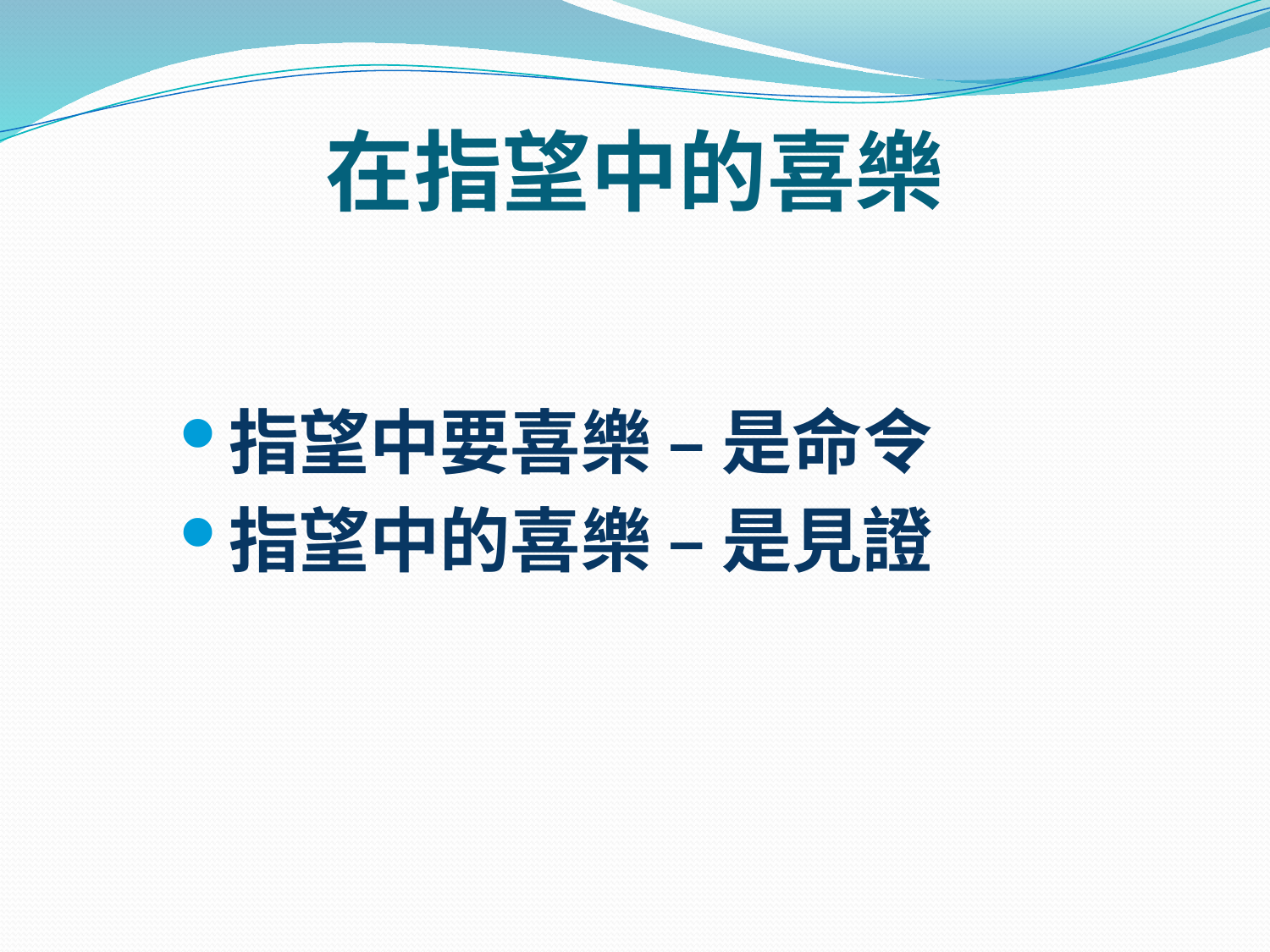

# 在指望中的喜樂
指望中要喜樂 – 是命令
指望中的喜樂 – 是見證